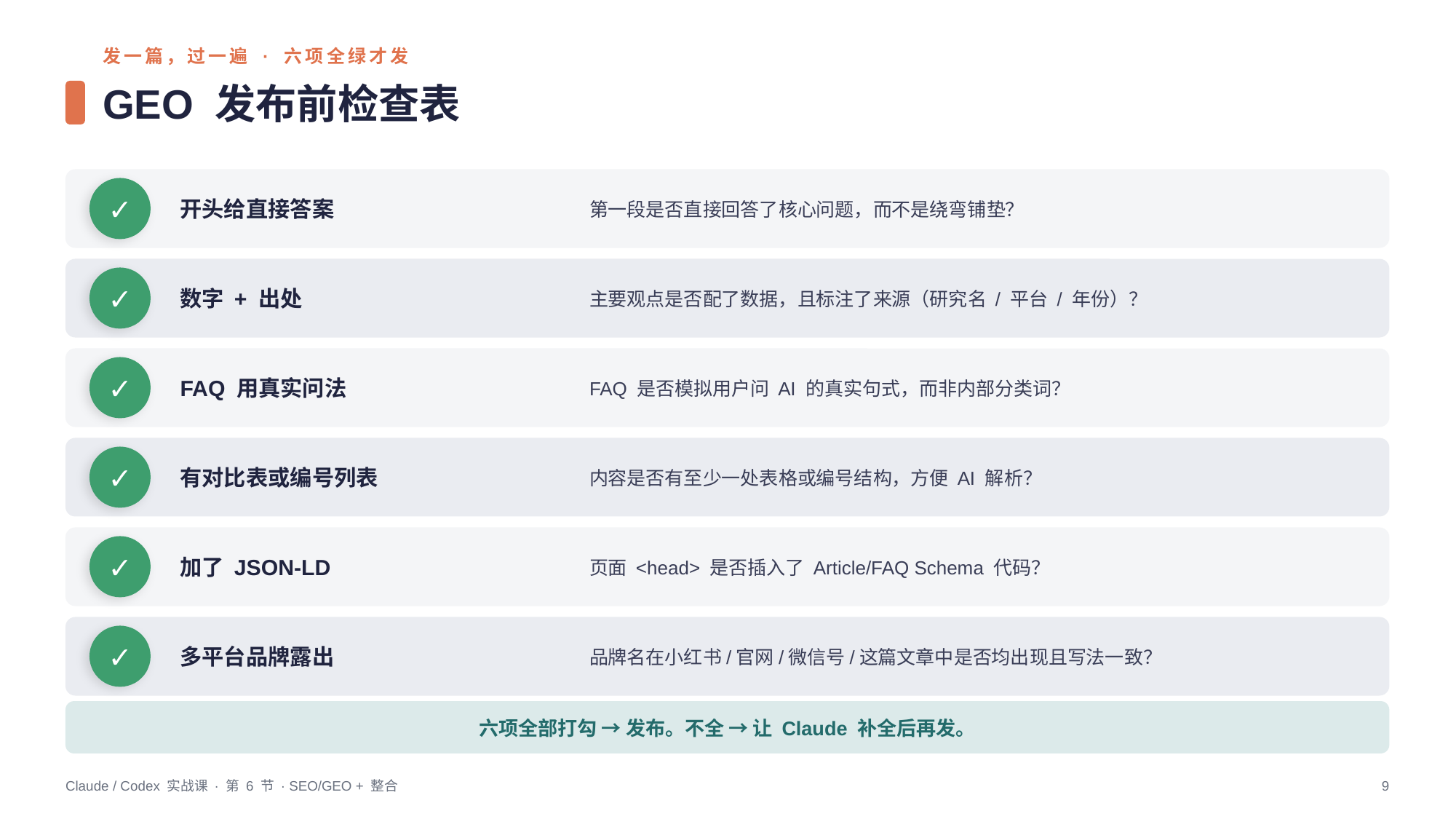

发一篇，过一遍 · 六项全绿才发
GEO 发布前检查表

开头给直接答案
第一段是否直接回答了核心问题，而不是绕弯铺垫？

✓

数字 + 出处
主要观点是否配了数据，且标注了来源（研究名 / 平台 / 年份）？

✓

FAQ 用真实问法
FAQ 是否模拟用户问 AI 的真实句式，而非内部分类词？

✓

有对比表或编号列表
内容是否有至少一处表格或编号结构，方便 AI 解析？

✓

加了 JSON-LD
页面 <head> 是否插入了 Article/FAQ Schema 代码？

✓

多平台品牌露出
品牌名在小红书/官网/微信号/这篇文章中是否均出现且写法一致？

✓

六项全部打勾 → 发布。不全 → 让 Claude 补全后再发。
Claude / Codex 实战课 · 第 6 节 · SEO/GEO + 整合
9